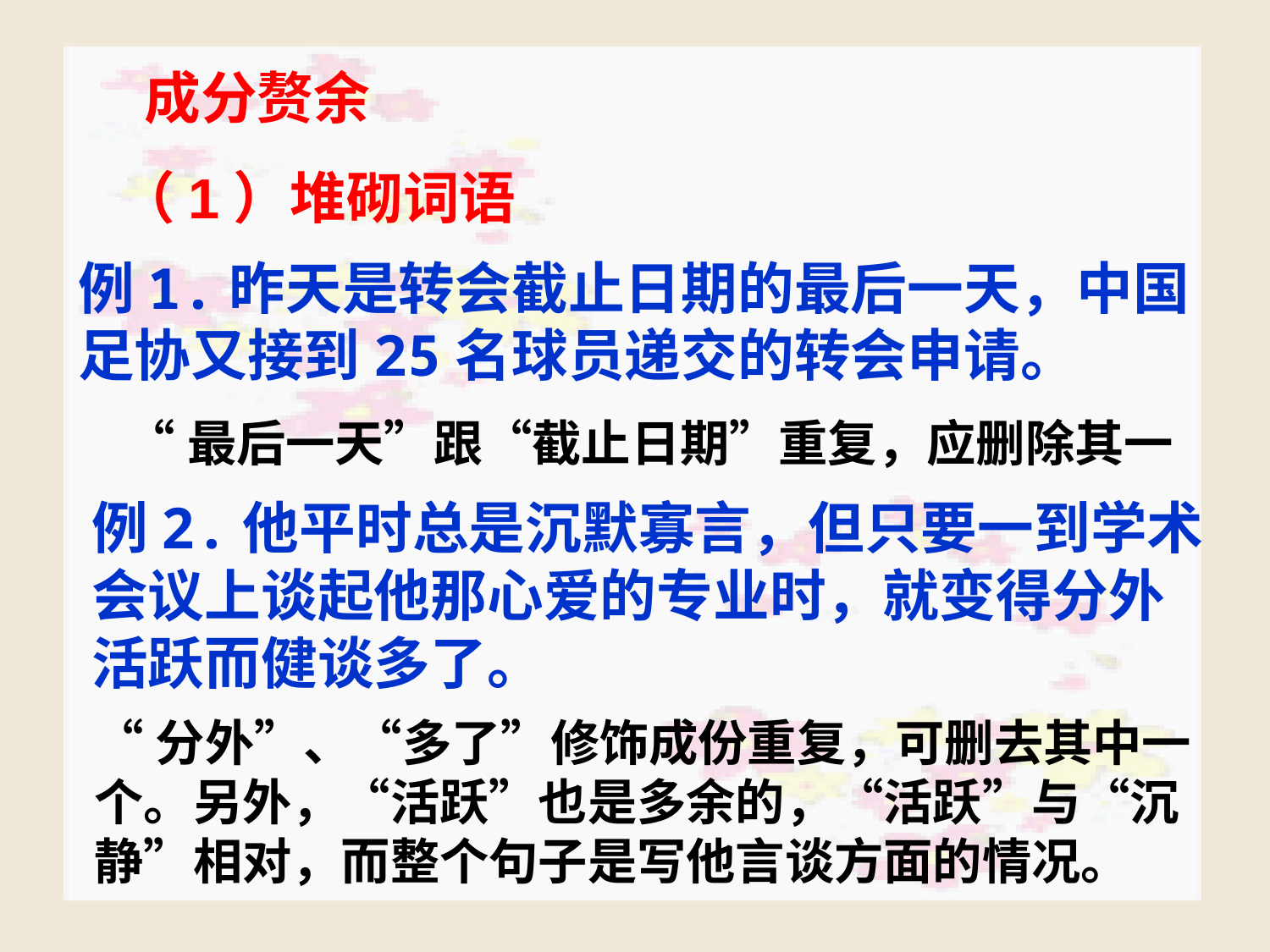

成分赘余
（1）堆砌词语
例1.昨天是转会截止日期的最后一天，中国
足协又接到25名球员递交的转会申请。
“最后一天”跟“截止日期”重复，应删除其一
例2.他平时总是沉默寡言，但只要一到学术
会议上谈起他那心爱的专业时，就变得分外
活跃而健谈多了。
“分外”、“多了”修饰成份重复，可删去其中一
个。另外，“活跃”也是多余的，“活跃”与“沉
静”相对，而整个句子是写他言谈方面的情况。